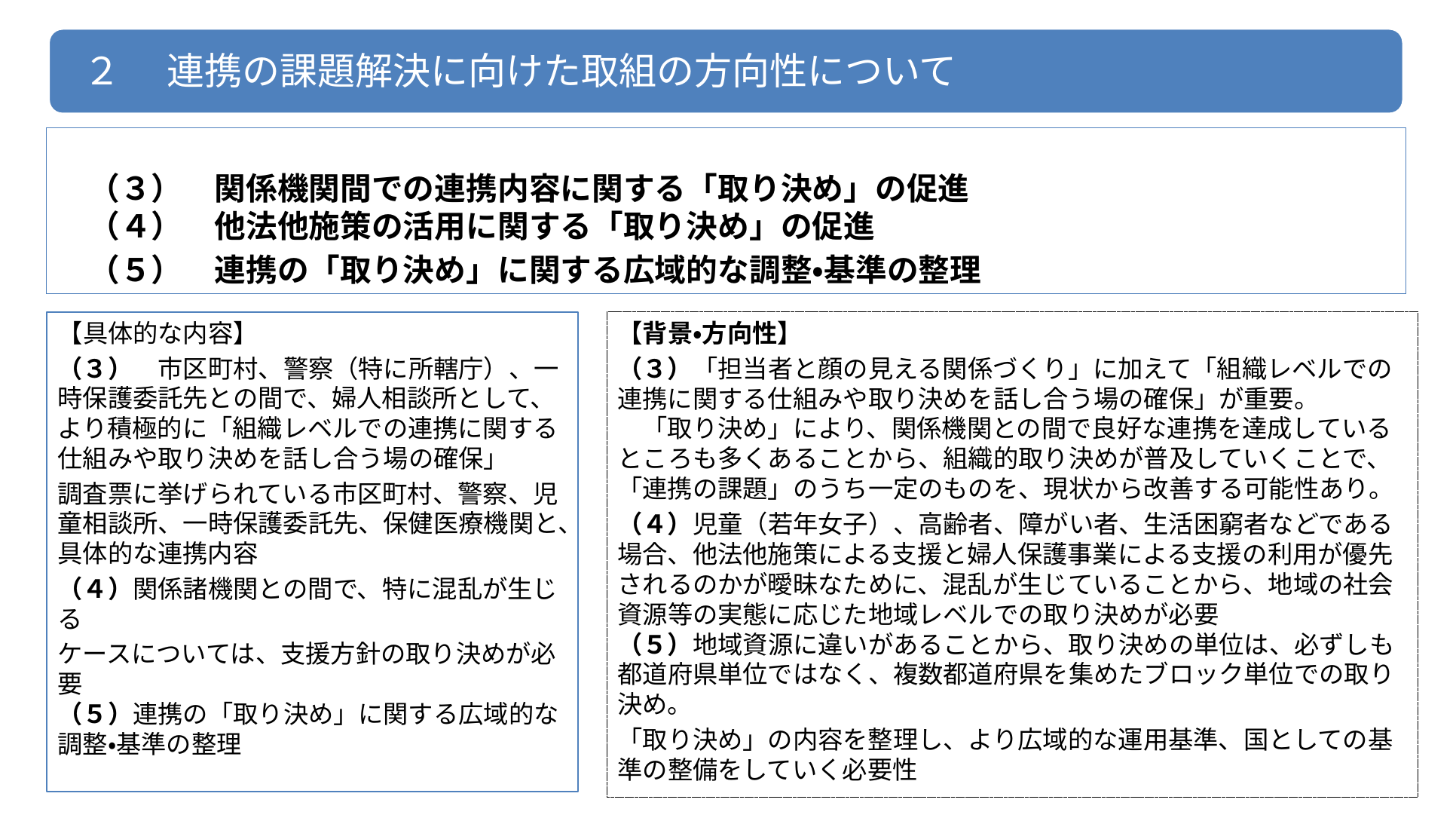

２ 　連携の課題解決に向けた取組の方向性について
　（３）　関係機関間での連携内容に関する「取り決め」の促進
　（４）　他法他施策の活用に関する「取り決め」の促進
　（５）　連携の「取り決め」に関する広域的な調整・基準の整理
【背景・方向性】
（３）「担当者と顔の見える関係づくり」に加えて「組織レベルでの連携に関する仕組みや取り決めを話し合う場の確保」が重要。
　「取り決め」により、関係機関との間で良好な連携を達成しているところも多くあることから、組織的取り決めが普及していくことで、「連携の課題」のうち一定のものを、現状から改善する可能性あり。
（４）児童（若年女子）、高齢者、障がい者、生活困窮者などである場合、他法他施策による支援と婦人保護事業による支援の利用が優先されるのかが曖昧なために、混乱が生じていることから、地域の社会資源等の実態に応じた地域レベルでの取り決めが必要
（５）地域資源に違いがあることから、取り決めの単位は、必ずしも都道府県単位ではなく、複数都道府県を集めたブロック単位での取り決め。
「取り決め」の内容を整理し、より広域的な運用基準、国としての基準の整備をしていく必要性
【具体的な内容】
（３）　市区町村、警察（特に所轄庁）、一時保護委託先との間で、婦人相談所として、より積極的に「組織レベルでの連携に関する仕組みや取り決めを話し合う場の確保」
調査票に挙げられている市区町村、警察、児童相談所、一時保護委託先、保健医療機関と、具体的な連携内容
（４）関係諸機関との間で、特に混乱が生じる
ケースについては、支援方針の取り決めが必要
（５）連携の「取り決め」に関する広域的な調整・基準の整理